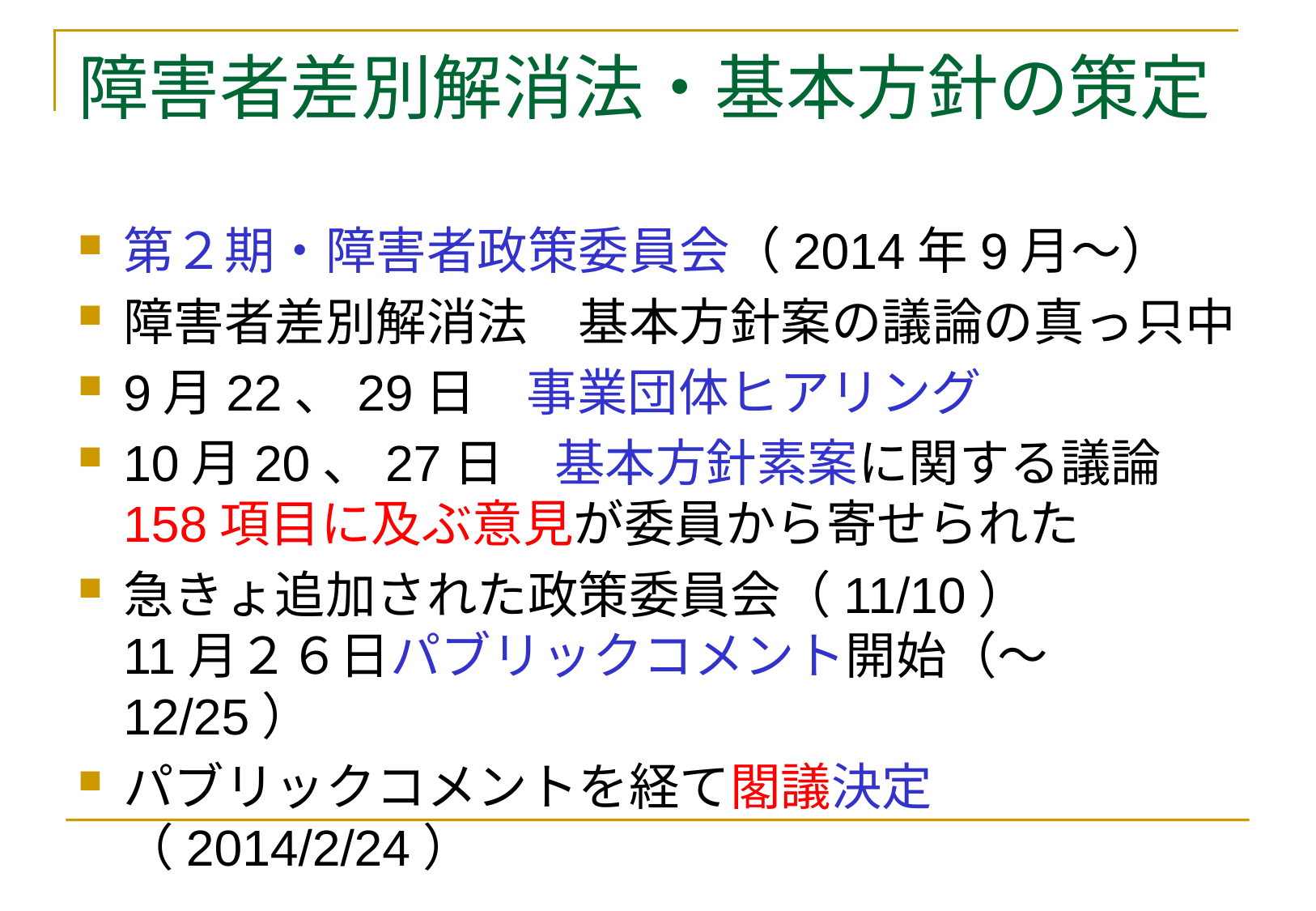

# 障害者差別解消法・基本方針の策定
第２期・障害者政策委員会（2014年9月～）
障害者差別解消法　基本方針案の議論の真っ只中
9月22、29日　事業団体ヒアリング
10月20、27日　基本方針素案に関する議論
158項目に及ぶ意見が委員から寄せられた
急きょ追加された政策委員会（11/10）
11月２６日パブリックコメント開始（～12/25）
パブリックコメントを経て閣議決定（2014/2/24）